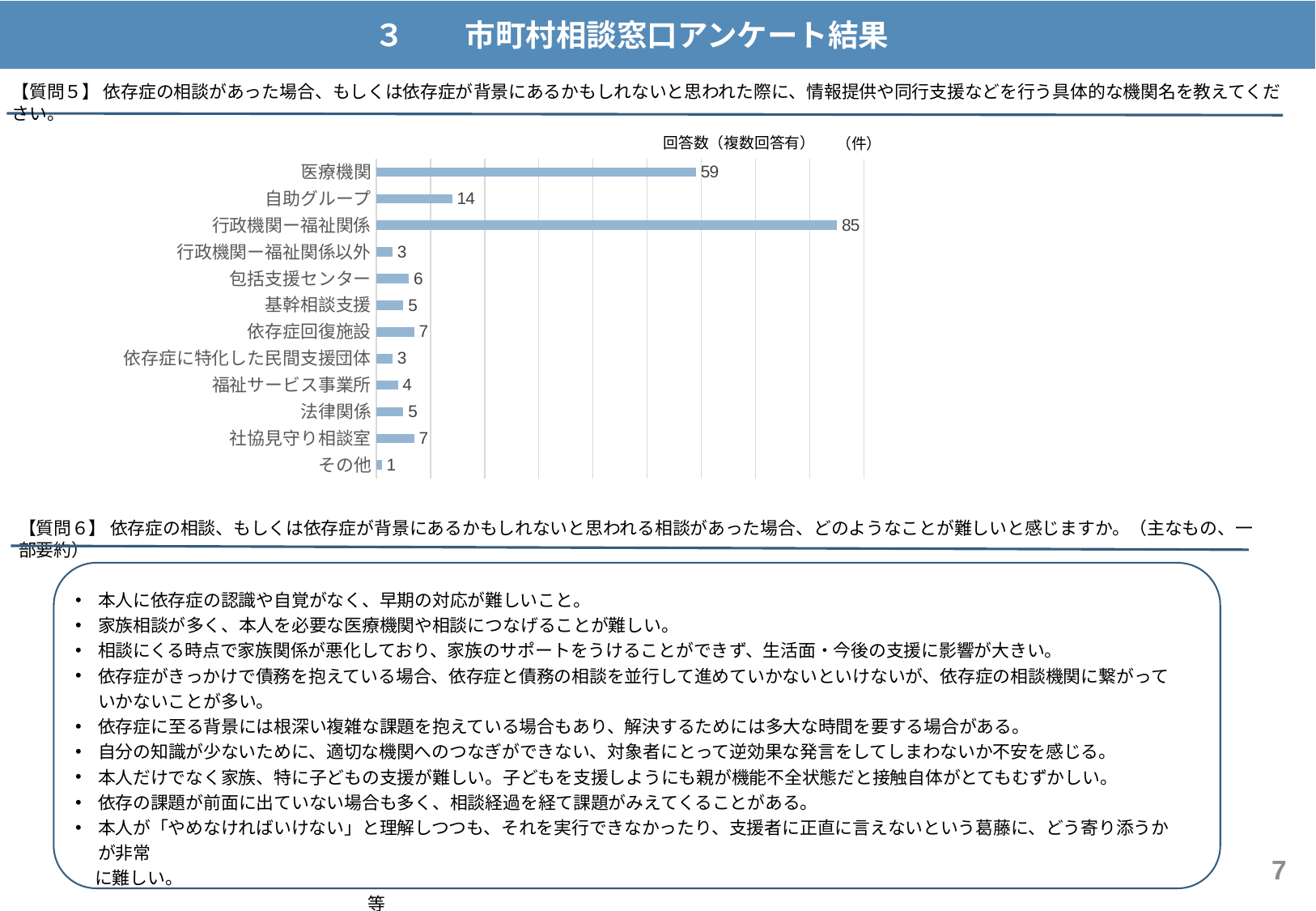

３　　市町村相談窓口アンケート結果

【質問５】 依存症の相談があった場合、もしくは依存症が背景にあるかもしれないと思われた際に、情報提供や同行支援などを行う具体的な機関名を教えてください。

### Chart

| Category |  |
|---|---|
| 医療機関 | 59.0 |
| 自助グループ | 14.0 |
| 行政機関ー福祉関係 | 85.0 |
| 行政機関ー福祉関係以外 | 3.0 |
| 包括支援センター | 6.0 |
| 基幹相談支援 | 5.0 |
| 依存症回復施設 | 7.0 |
| 依存症に特化した民間支援団体 | 3.0 |
| 福祉サービス事業所 | 4.0 |
| 法律関係 | 5.0 |
| 社協見守り相談室 | 7.0 |
| その他 | 1.0 |
（件）
【質問６】 依存症の相談、もしくは依存症が背景にあるかもしれないと思われる相談があった場合、どのようなことが難しいと感じますか。（主なもの、一部要約）

本人に依存症の認識や自覚がなく、早期の対応が難しいこと。
家族相談が多く、本人を必要な医療機関や相談につなげることが難しい。
相談にくる時点で家族関係が悪化しており、家族のサポートをうけることができず、生活面・今後の支援に影響が大きい。
依存症がきっかけで債務を抱えている場合、依存症と債務の相談を並行して進めていかないといけないが、依存症の相談機関に繋がっていかないことが多い。
依存症に至る背景には根深い複雑な課題を抱えている場合もあり、解決するためには多大な時間を要する場合がある。
自分の知識が少ないために、適切な機関へのつなぎができない、対象者にとって逆効果な発言をしてしまわないか不安を感じる。
本人だけでなく家族、特に子どもの支援が難しい。子どもを支援しようにも親が機能不全状態だと接触自体がとてもむずかしい。
依存の課題が前面に出ていない場合も多く、相談経過を経て課題がみえてくることがある。
本人が「やめなければいけない」と理解しつつも、それを実行できなかったり、支援者に正直に言えないという葛藤に、どう寄り添うかが非常
    に難しい。　　　 　　　　　　　　　　　　　　　　　　　　　　　　　　　　　　　　　　　　　　　　　　　　　　　　　　　　　　　　　　　　                                   　　等
　7